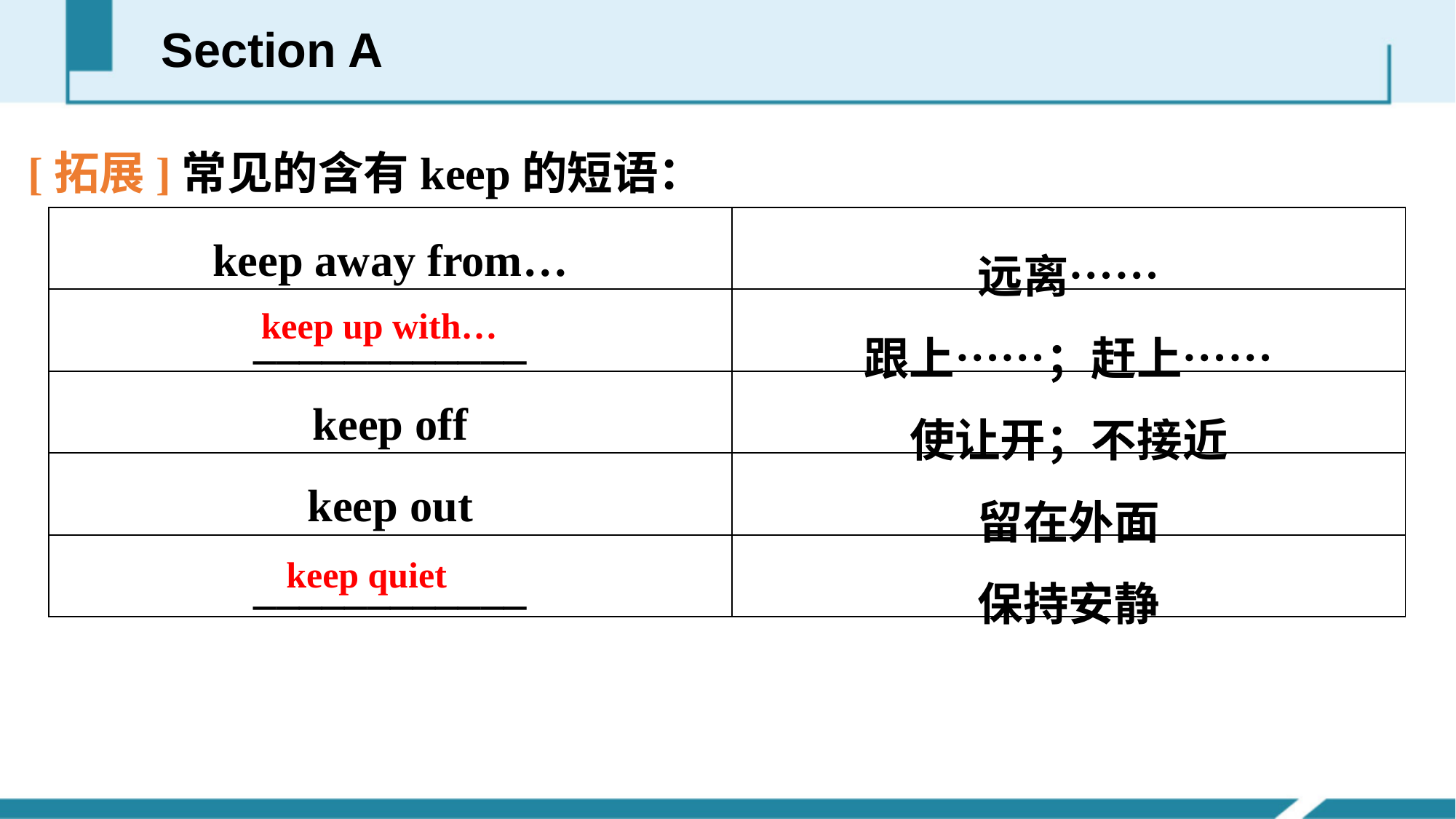

Section A
[拓展]常见的含有keep的短语：
| keep away from… | 远离…… |
| --- | --- |
| \_\_\_\_\_\_\_\_\_\_\_\_ | 跟上……；赶上…… |
| keep off | 使让开；不接近 |
| keep out | 留在外面 |
| \_\_\_\_\_\_\_\_\_\_\_\_ | 保持安静 |
keep up with…
keep quiet